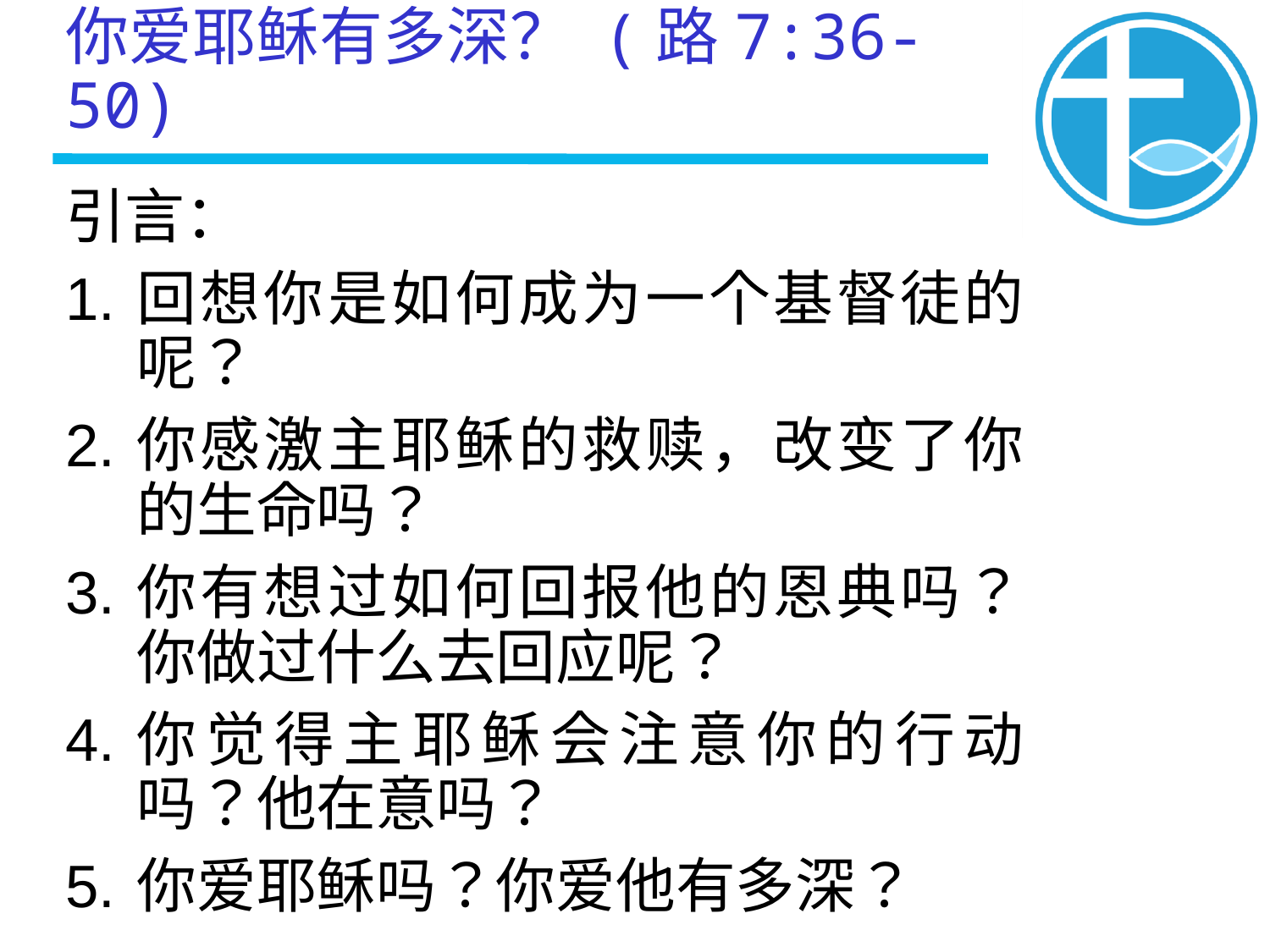

你爱耶稣有多深？ (路7:36-50)
引言：
回想你是如何成为一个基督徒的呢？
你感激主耶稣的救赎，改变了你的生命吗？
你有想过如何回报他的恩典吗？你做过什么去回应呢？
你觉得主耶稣会注意你的行动吗？他在意吗？
你爱耶稣吗？你爱他有多深？